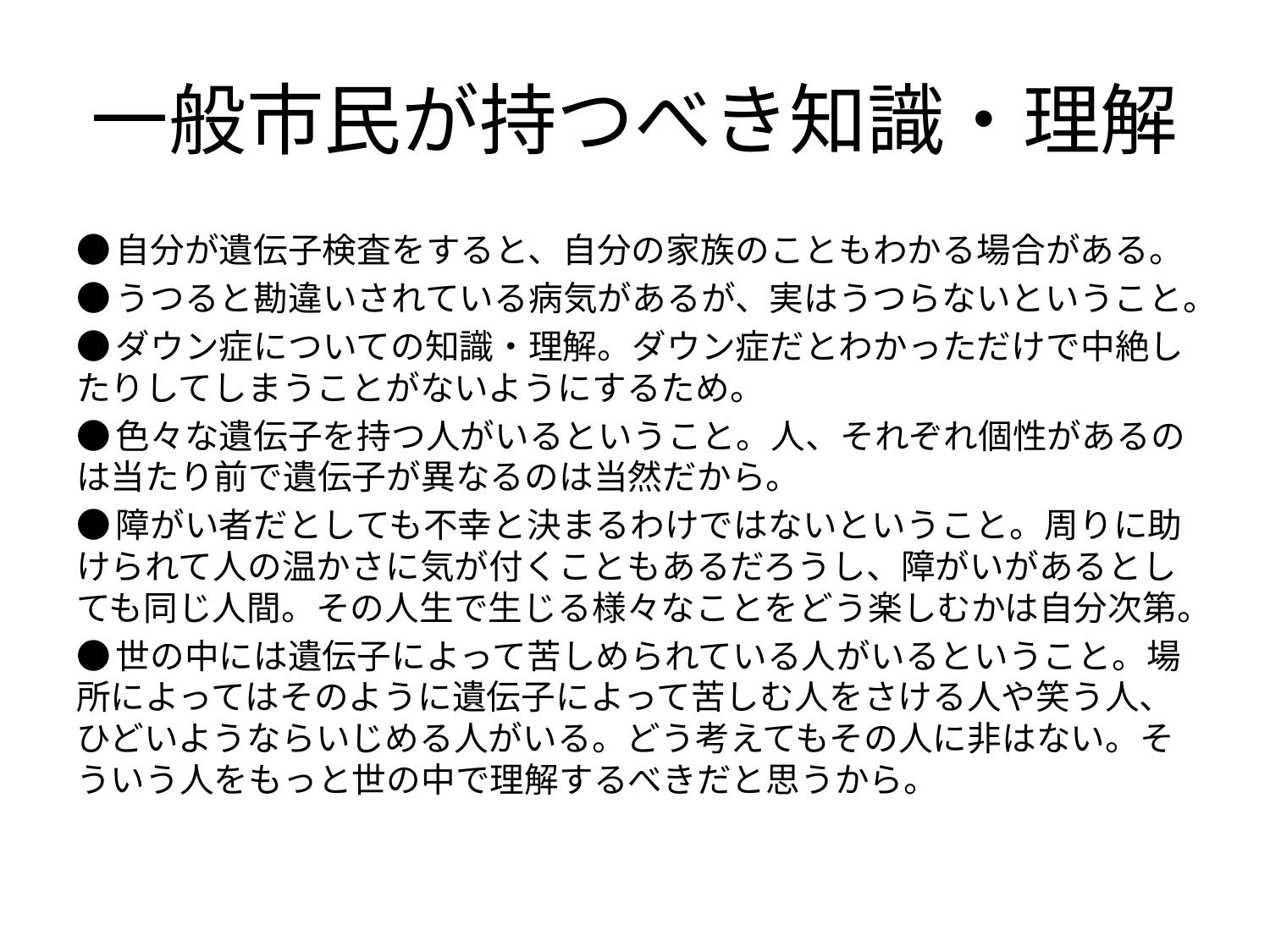

# 一般市民が持つべき知識・理解
●自分が遺伝子検査をすると、自分の家族のこともわかる場合がある。
●うつると勘違いされている病気があるが、実はうつらないということ。
●ダウン症についての知識・理解。ダウン症だとわかっただけで中絶したりしてしまうことがないようにするため。
●色々な遺伝子を持つ人がいるということ。人、それぞれ個性があるのは当たり前で遺伝子が異なるのは当然だから。
●障がい者だとしても不幸と決まるわけではないということ。周りに助けられて人の温かさに気が付くこともあるだろうし、障がいがあるとしても同じ人間。その人生で生じる様々なことをどう楽しむかは自分次第。
●世の中には遺伝子によって苦しめられている人がいるということ。場所によってはそのように遺伝子によって苦しむ人をさける人や笑う人、ひどいようならいじめる人がいる。どう考えてもその人に非はない。そういう人をもっと世の中で理解するべきだと思うから。